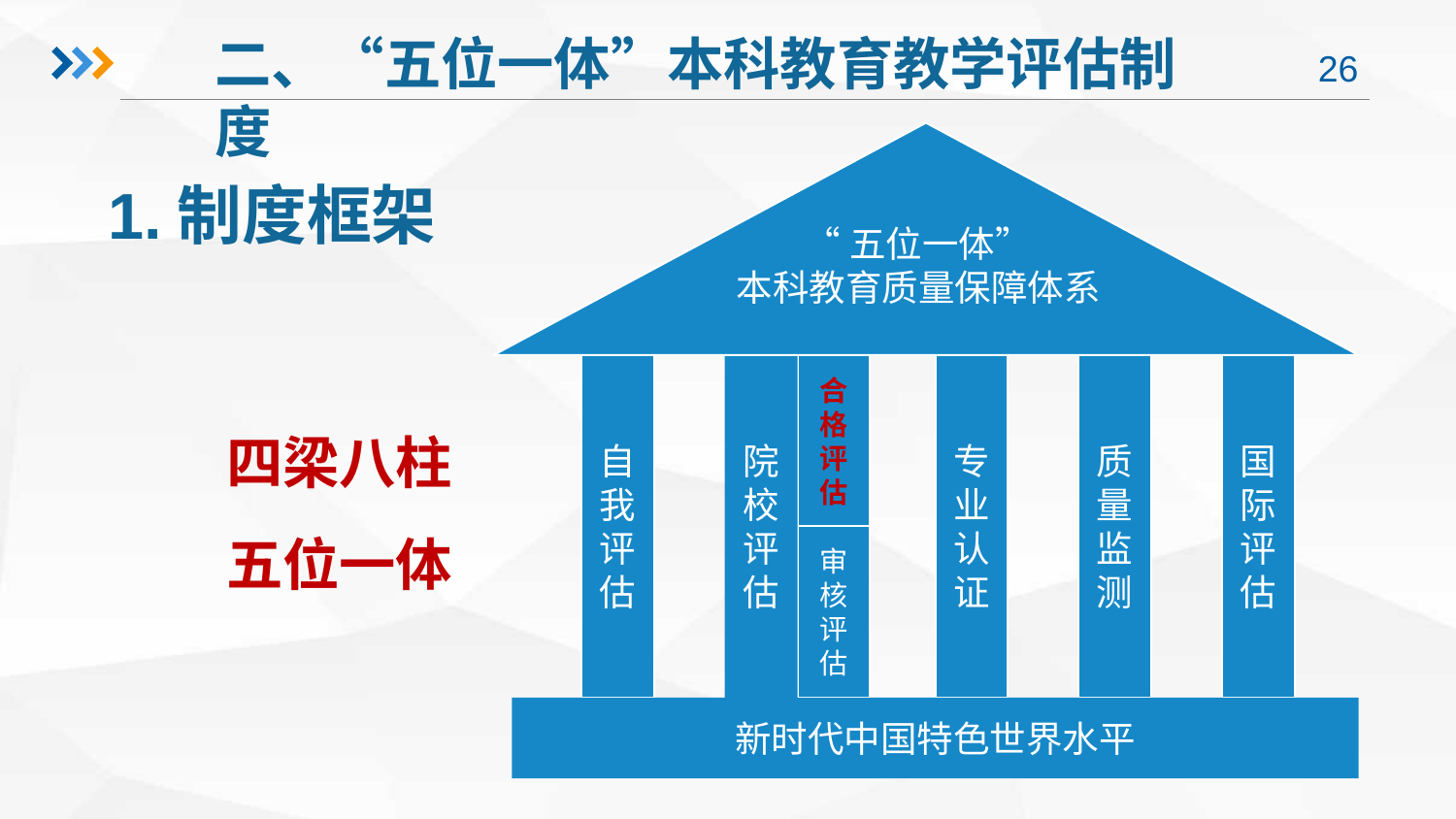

二、“五位一体”本科教育教学评估制度

1.制度框架
“五位一体”
本科教育质量保障体系
合格评估
专业认证
质量监测
国际评估
自我评估
院校评估
四梁八柱
五位一体
审核评估
新时代中国特色世界水平